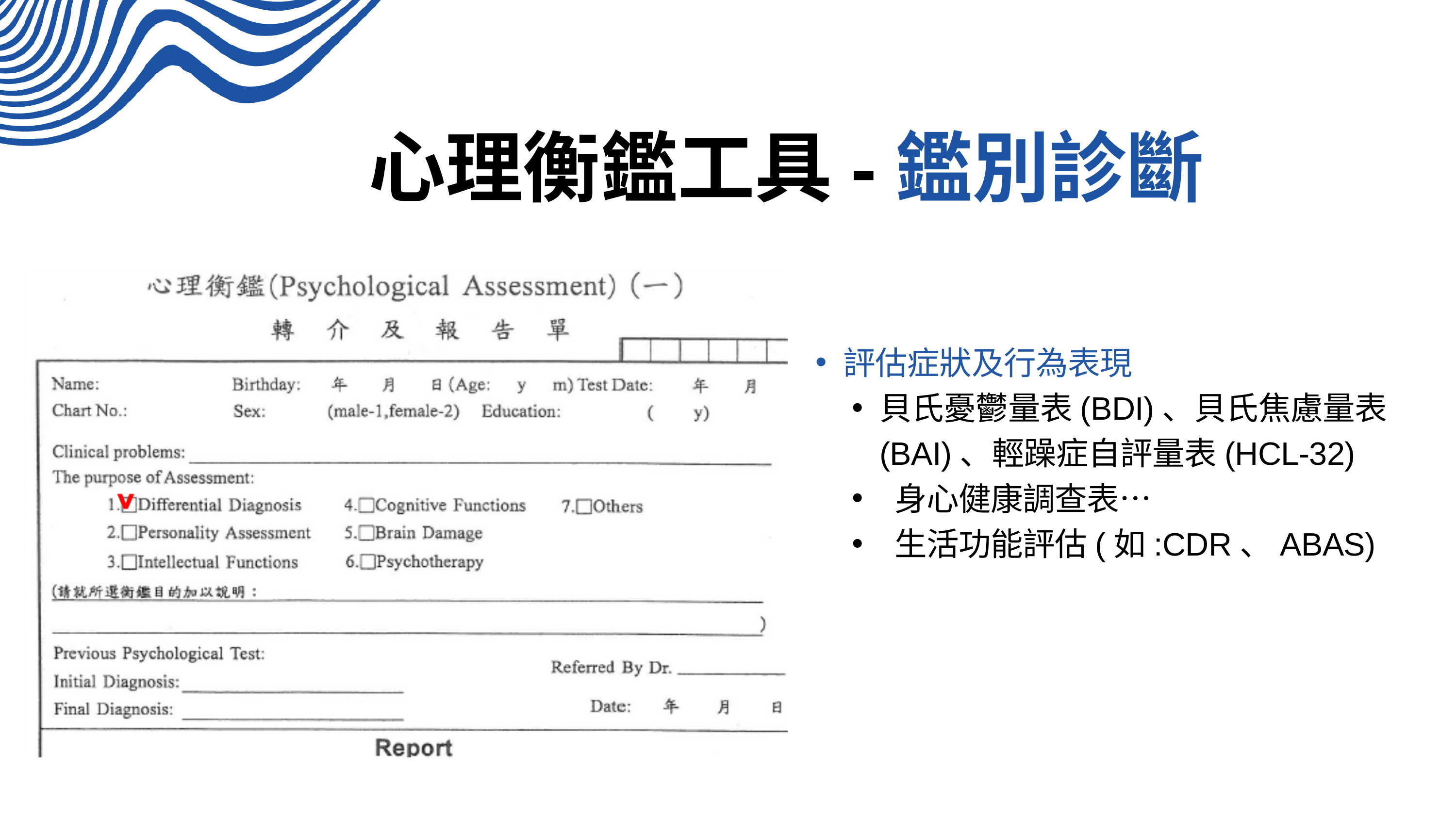

心理衡鑑工具-鑑別診斷

評估症狀及行為表現
貝氏憂鬱量表(BDI)、貝氏焦慮量表(BAI)、輕躁症自評量表(HCL-32)
 身心健康調查表…
 生活功能評估(如:CDR、ABAS)